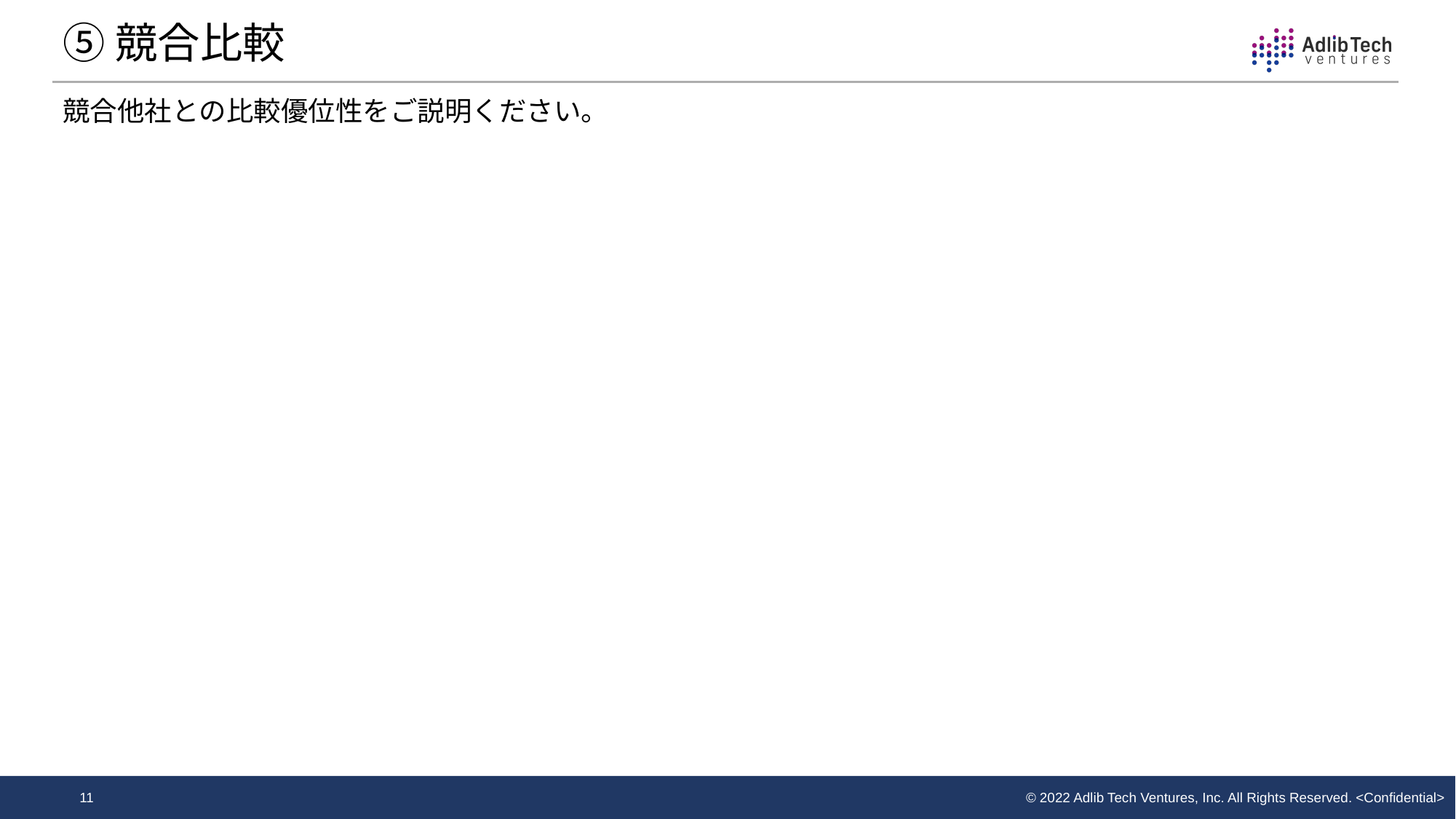

# ⑤競合比較
競合他社との比較優位性をご説明ください。

11
© 2022 Adlib Tech Ventures, Inc. All Rights Reserved. <Confidential>